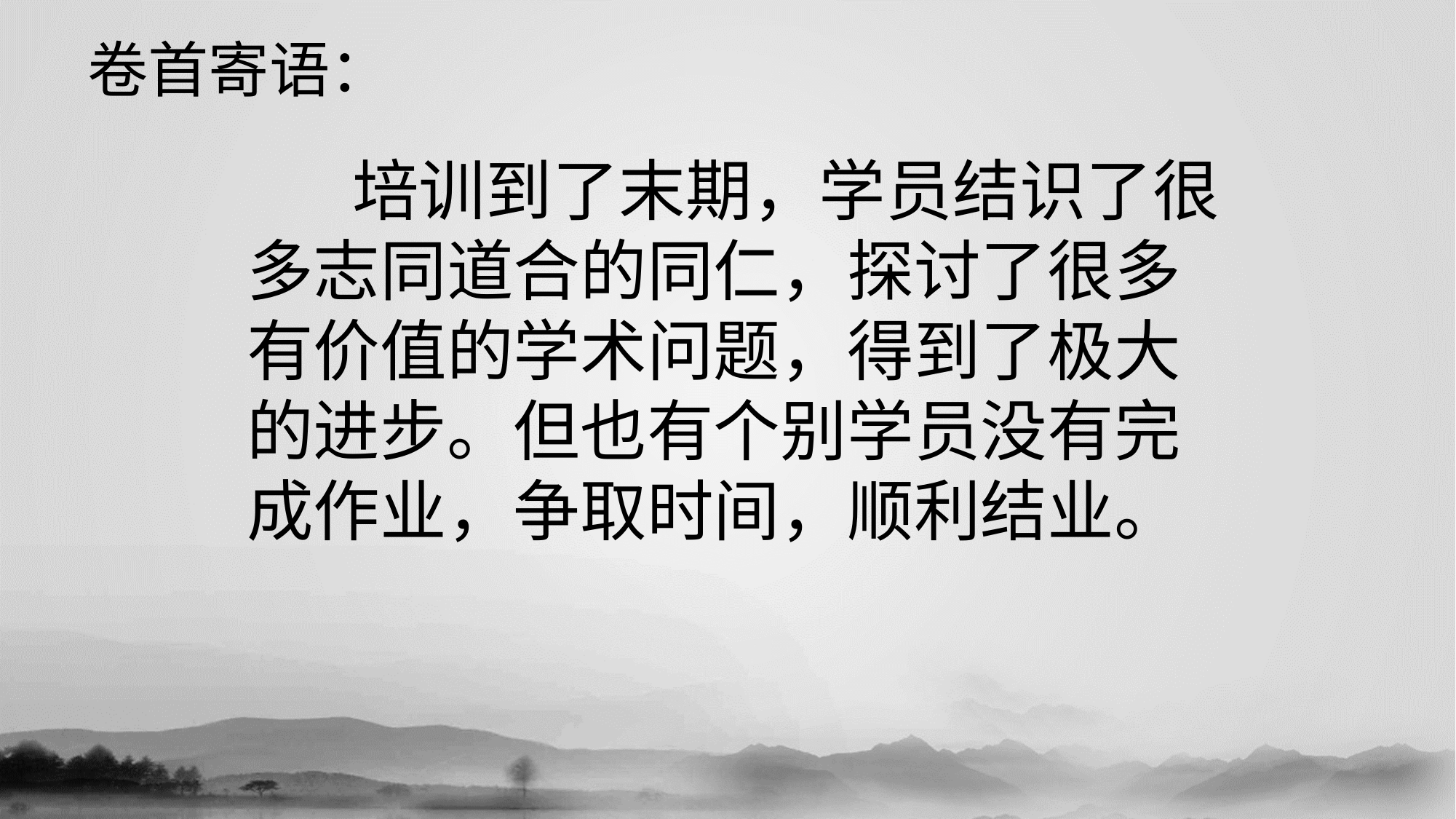

卷首寄语：
      培训到了末期，学员结识了很多志同道合的同仁，探讨了很多有价值的学术问题，得到了极大的进步。但也有个别学员没有完成作业，争取时间，顺利结业。